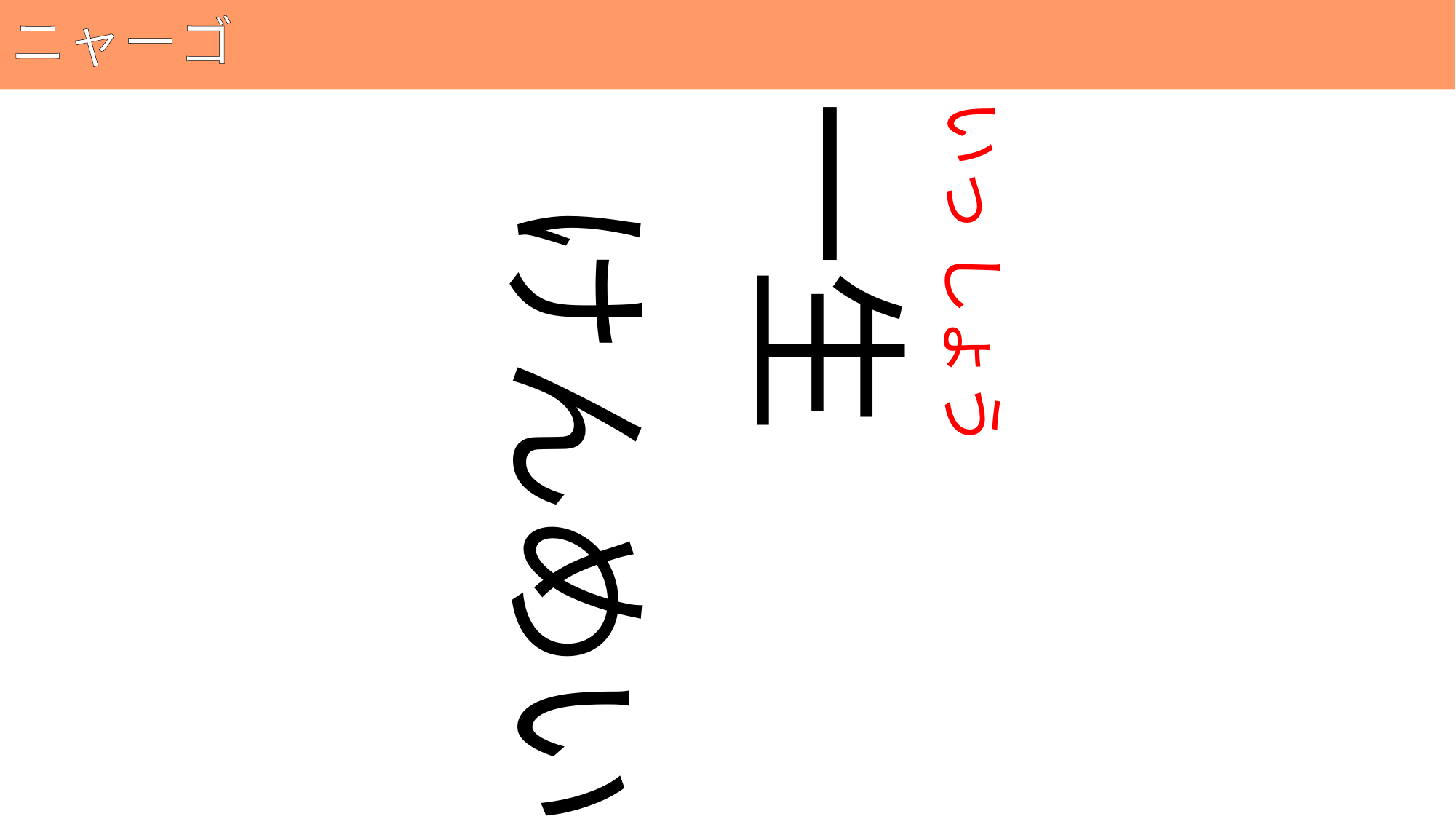

# ニャーゴ
108
一生
いっ しょう
けんめい